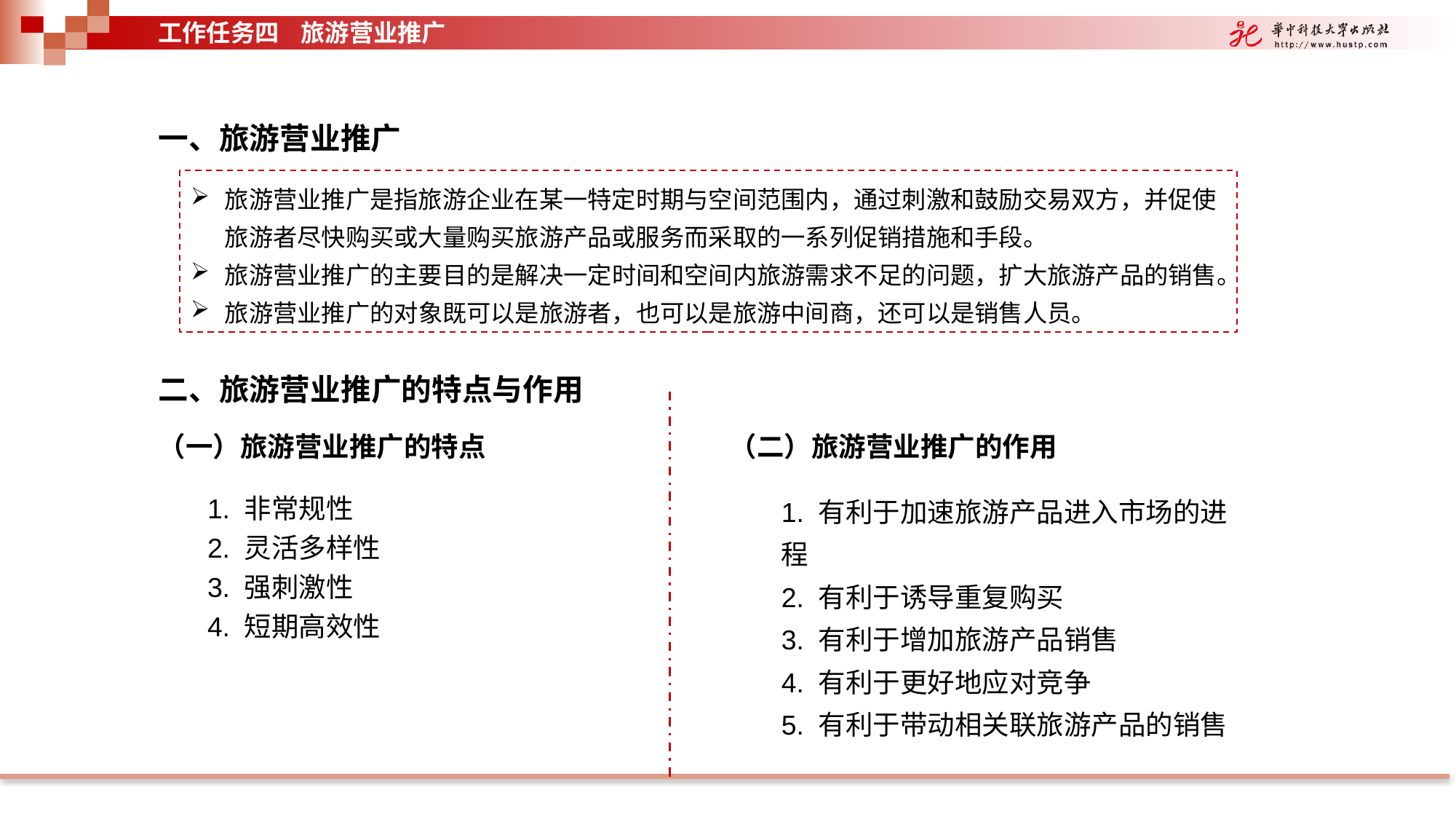

工作任务四    旅游营业推广
一、旅游营业推广
旅游营业推广是指旅游企业在某一特定时期与空间范围内，通过刺激和鼓励交易双方，并促使旅游者尽快购买或大量购买旅游产品或服务而采取的一系列促销措施和手段。
旅游营业推广的主要目的是解决一定时间和空间内旅游需求不足的问题，扩大旅游产品的销售。
旅游营业推广的对象既可以是旅游者，也可以是旅游中间商，还可以是销售人员。
二、旅游营业推广的特点与作用
（一）旅游营业推广的特点
（二）旅游营业推广的作用
1. 非常规性
2. 灵活多样性
3. 强刺激性
4. 短期高效性
1. 有利于加速旅游产品进入市场的进程
2. 有利于诱导重复购买
3. 有利于增加旅游产品销售
4. 有利于更好地应对竞争
5. 有利于带动相关联旅游产品的销售